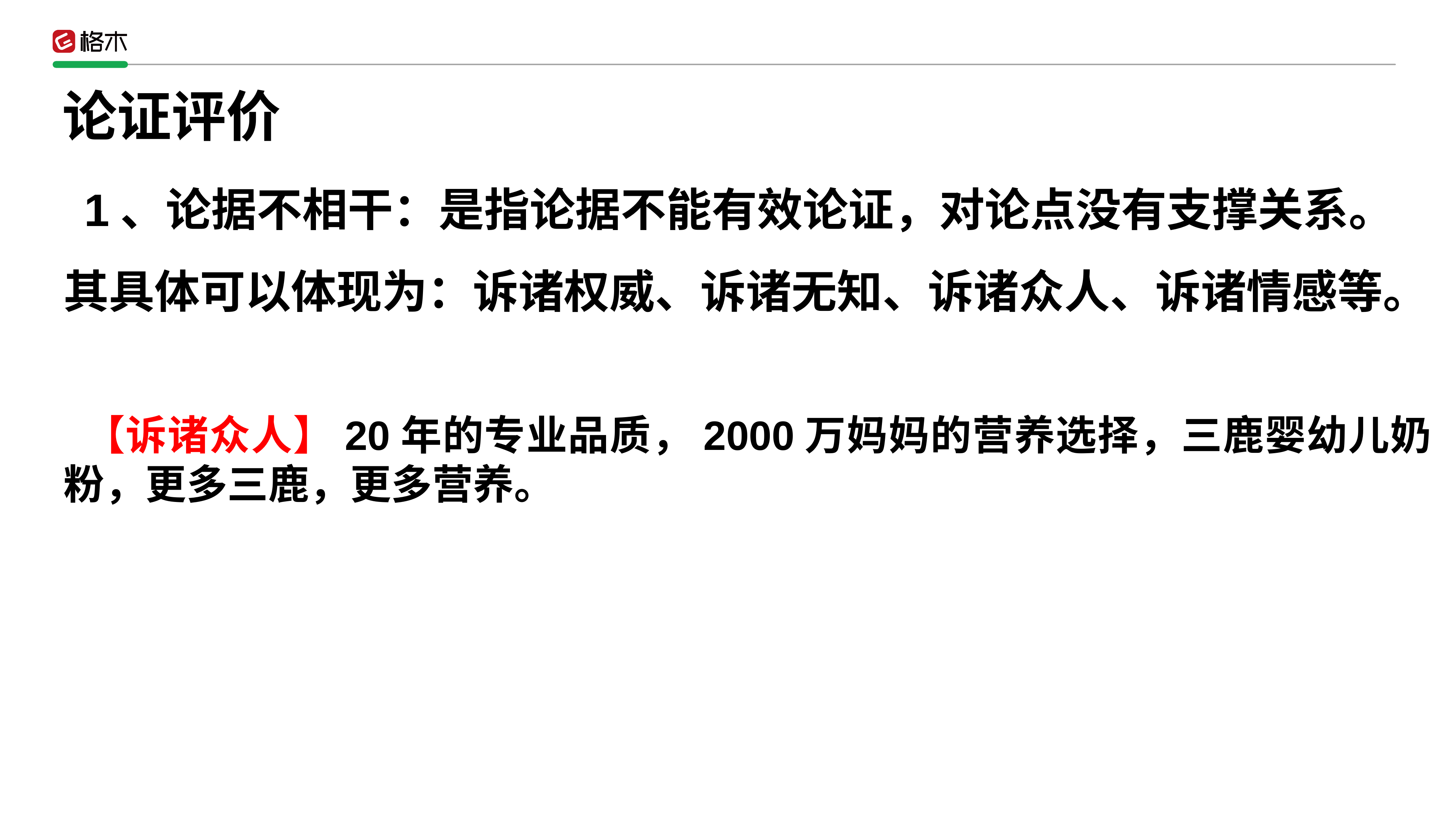

论证评价
1、论据不相干：是指论据不能有效论证，对论点没有支撑关系。其具体可以体现为：诉诸权威、诉诸无知、诉诸众人、诉诸情感等。

【诉诸众人】20年的专业品质，2000万妈妈的营养选择，三鹿婴幼儿奶粉，更多三鹿，更多营养。